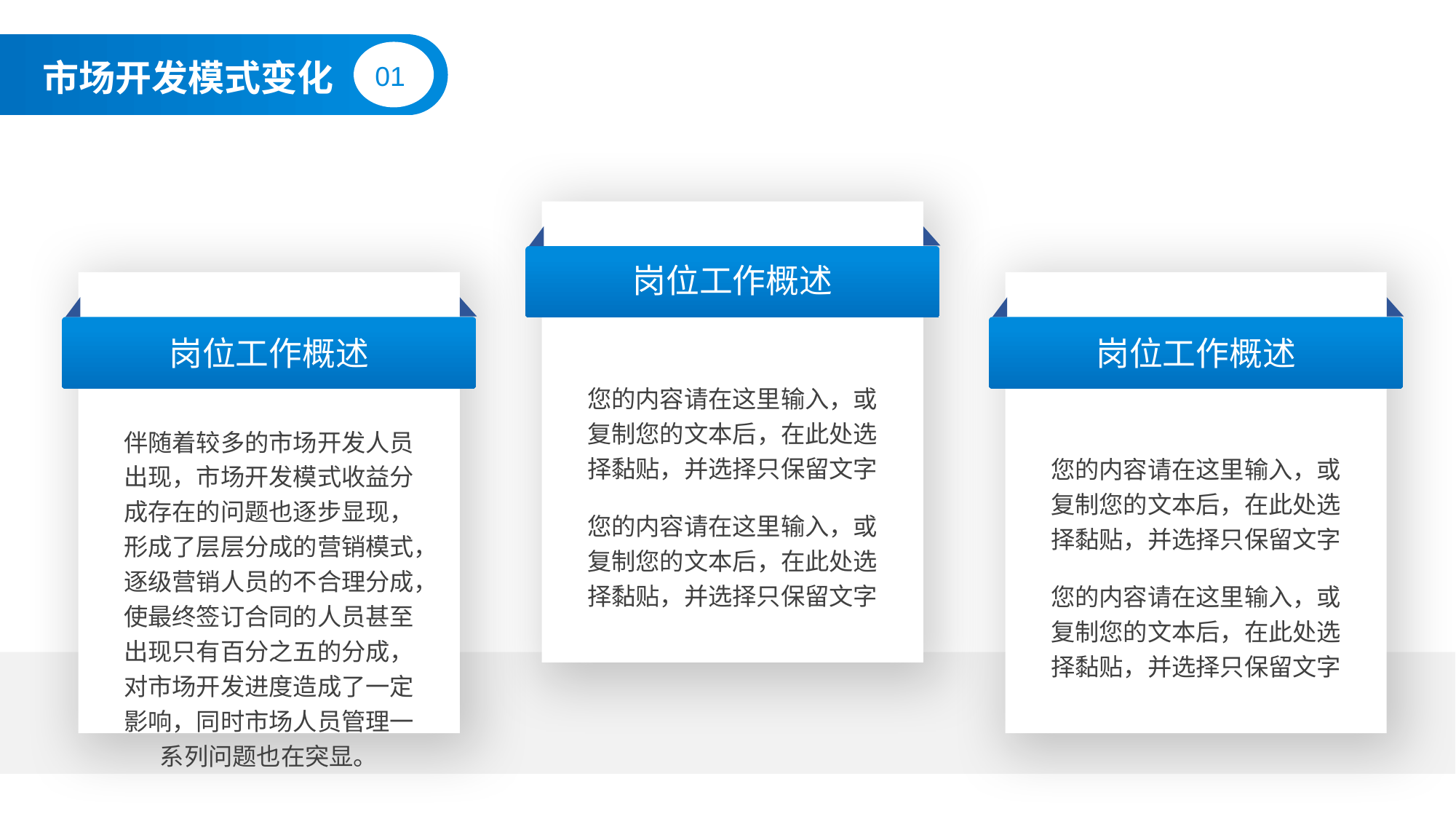

01
市场开发模式变化

岗位工作概述

岗位工作概述
岗位工作概述
您的内容请在这里输入，或复制您的文本后，在此处选择黏贴，并选择只保留文字
伴随着较多的市场开发人员出现，市场开发模式收益分成存在的问题也逐步显现，形成了层层分成的营销模式，逐级营销人员的不合理分成，使最终签订合同的人员甚至出现只有百分之五的分成，对市场开发进度造成了一定影响，同时市场人员管理一系列问题也在突显。
您的内容请在这里输入，或复制您的文本后，在此处选择黏贴，并选择只保留文字
您的内容请在这里输入，或复制您的文本后，在此处选择黏贴，并选择只保留文字
您的内容请在这里输入，或复制您的文本后，在此处选择黏贴，并选择只保留文字